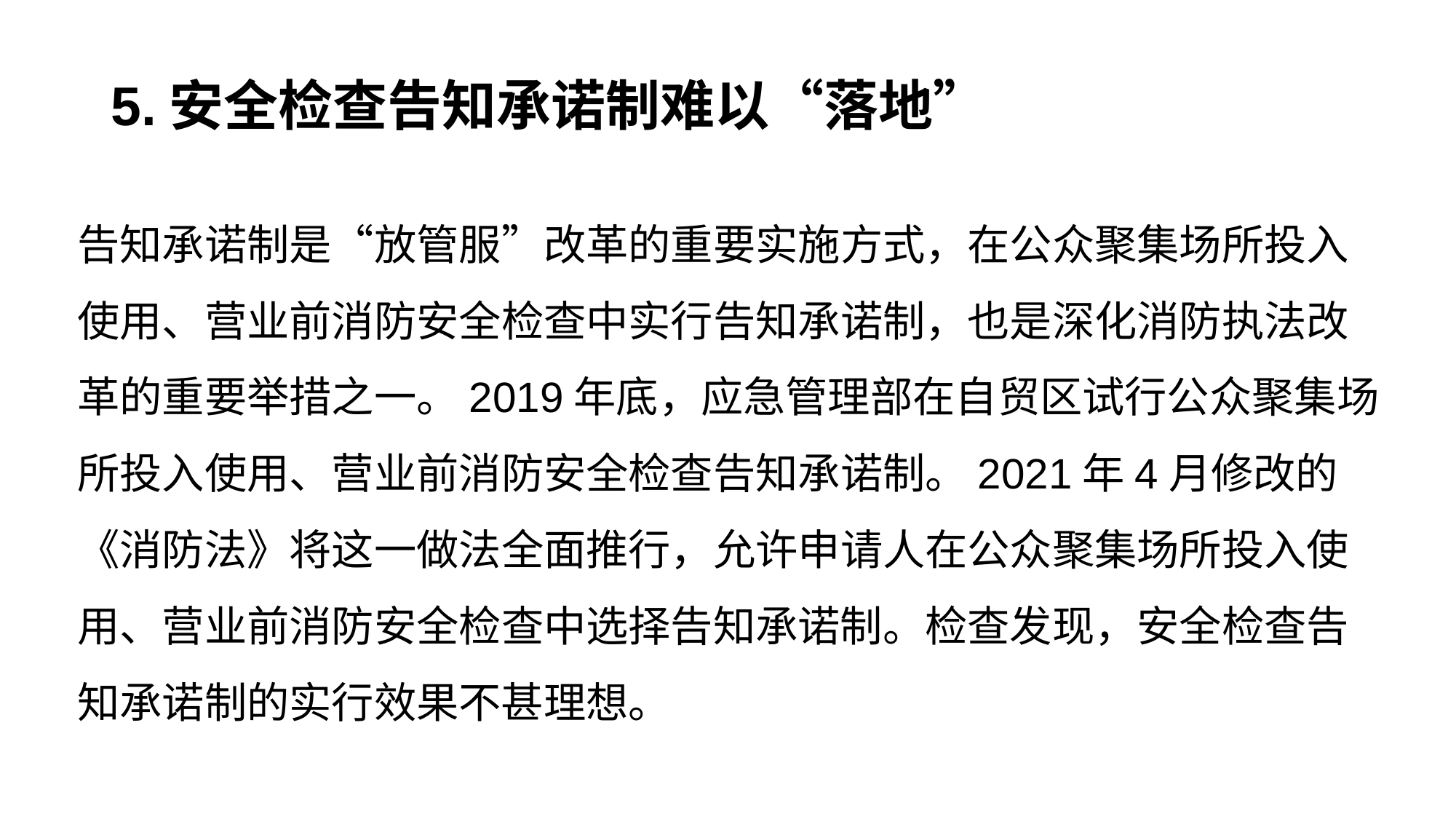

# 5.安全检查告知承诺制难以“落地”
告知承诺制是“放管服”改革的重要实施方式，在公众聚集场所投入使用、营业前消防安全检查中实行告知承诺制，也是深化消防执法改革的重要举措之一。2019年底，应急管理部在自贸区试行公众聚集场所投入使用、营业前消防安全检查告知承诺制。2021年4月修改的《消防法》将这一做法全面推行，允许申请人在公众聚集场所投入使用、营业前消防安全检查中选择告知承诺制。检查发现，安全检查告知承诺制的实行效果不甚理想。